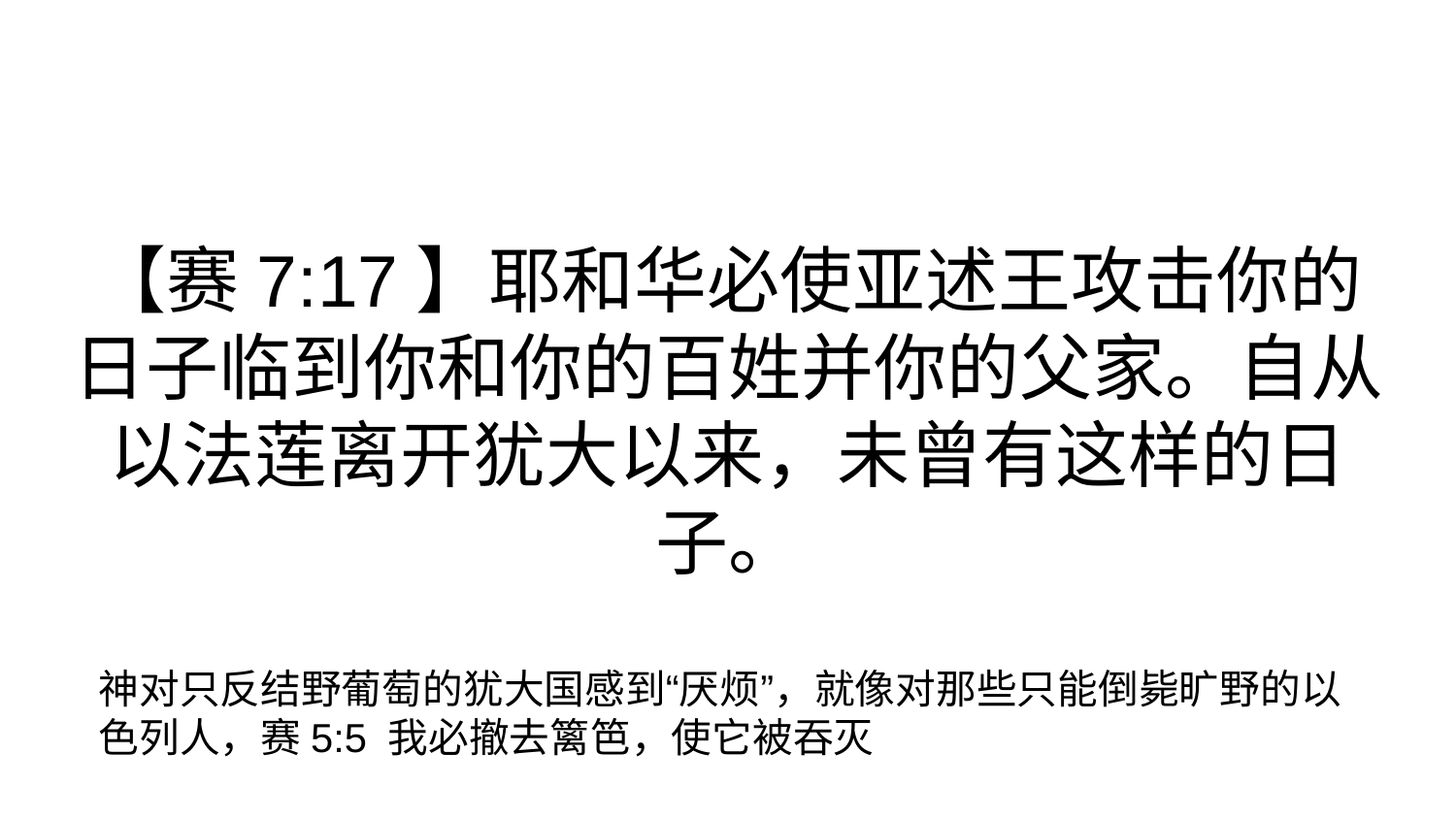

# 【赛7:17】耶和华必使亚述王攻击你的日子临到你和你的百姓并你的父家。自从以法莲离开犹大以来，未曾有这样的日子。
神对只反结野葡萄的犹大国感到“厌烦”，就像对那些只能倒毙旷野的以色列人，赛5:5 我必撤去篱笆，使它被吞灭